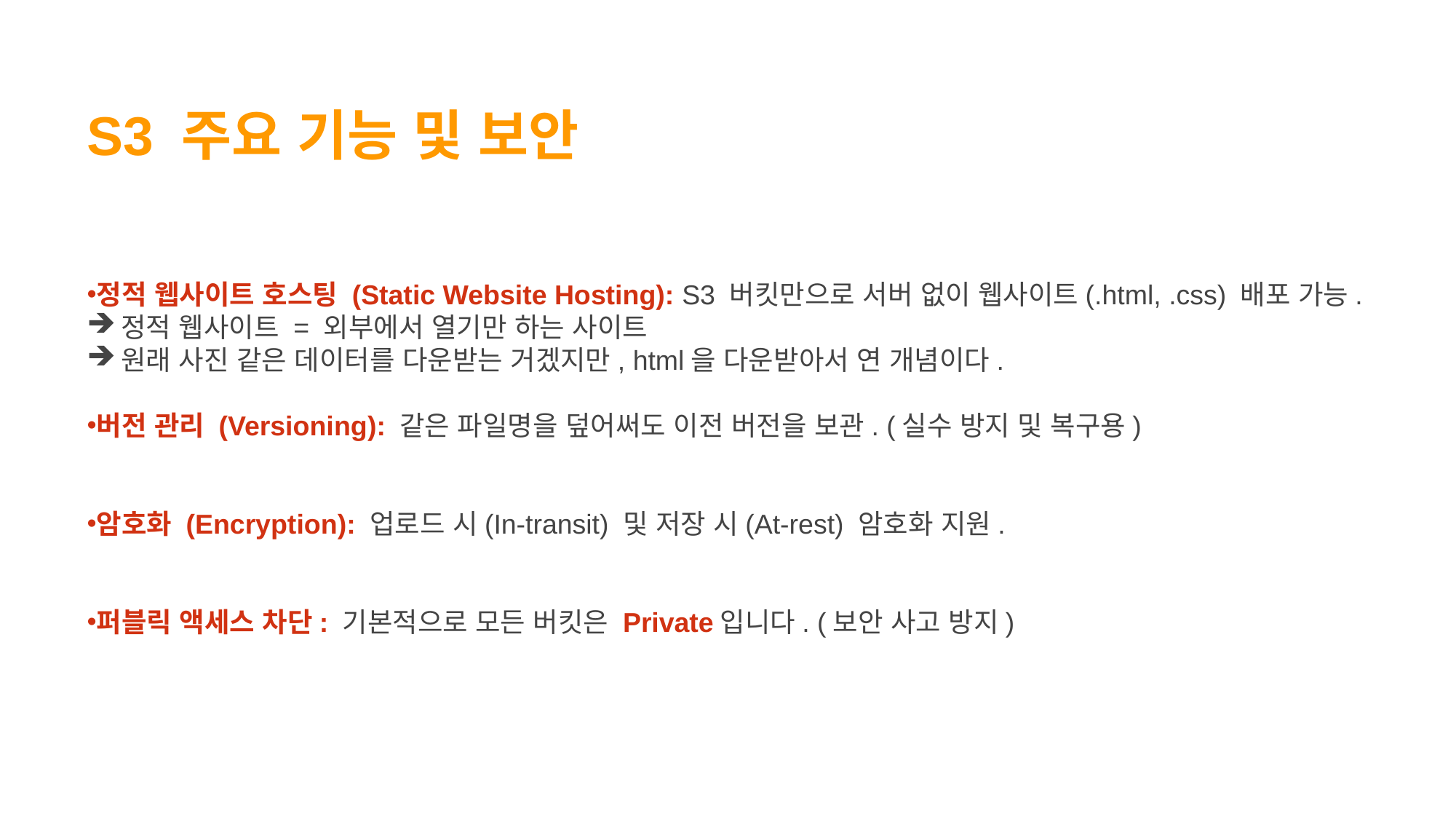

S3 주요 기능 및 보안
정적 웹사이트 호스팅 (Static Website Hosting): S3 버킷만으로 서버 없이 웹사이트(.html, .css) 배포 가능.
정적 웹사이트 = 외부에서 열기만 하는 사이트
원래 사진 같은 데이터를 다운받는 거겠지만, html을 다운받아서 연 개념이다.

버전 관리 (Versioning): 같은 파일명을 덮어써도 이전 버전을 보관. (실수 방지 및 복구용)

암호화 (Encryption): 업로드 시(In-transit) 및 저장 시(At-rest) 암호화 지원.

퍼블릭 액세스 차단: 기본적으로 모든 버킷은 Private입니다. (보안 사고 방지)